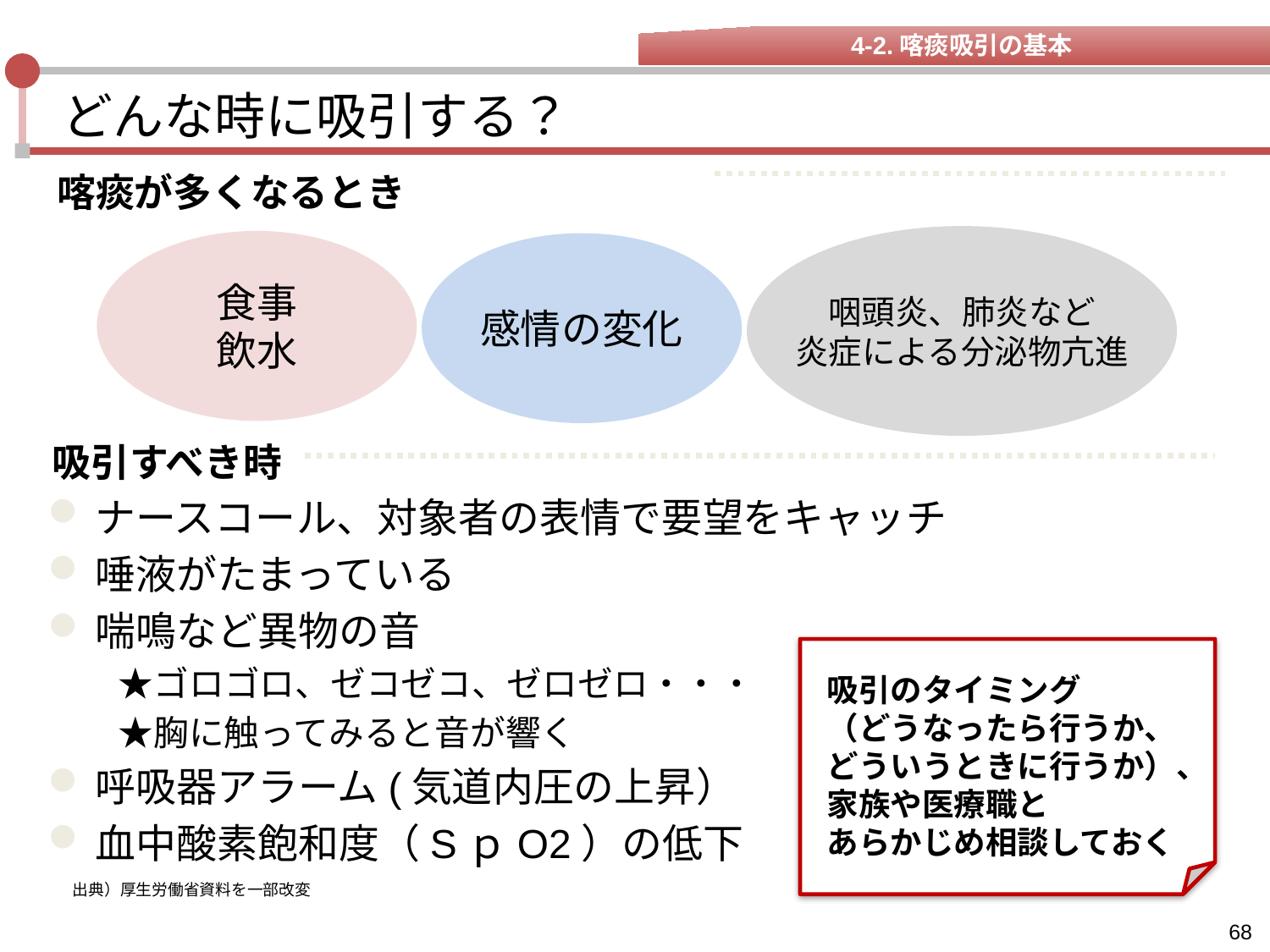

4-2.喀痰吸引の基本
# どんな時に吸引する？
喀痰が多くなるとき
咽頭炎、肺炎など
炎症による分泌物亢進
食事
飲水
感情の変化
吸引すべき時
ナースコール、対象者の表情で要望をキャッチ
唾液がたまっている
喘鳴など異物の音
　　★ゴロゴロ、ゼコゼコ、ゼロゼロ・・・
　　★胸に触ってみると音が響く
呼吸器アラーム(気道内圧の上昇）
血中酸素飽和度（SｐO2）の低下

吸引のタイミング
（どうなったら行うか、
どういうときに行うか）、
家族や医療職と
あらかじめ相談しておく
出典）厚生労働省資料を一部改変
68